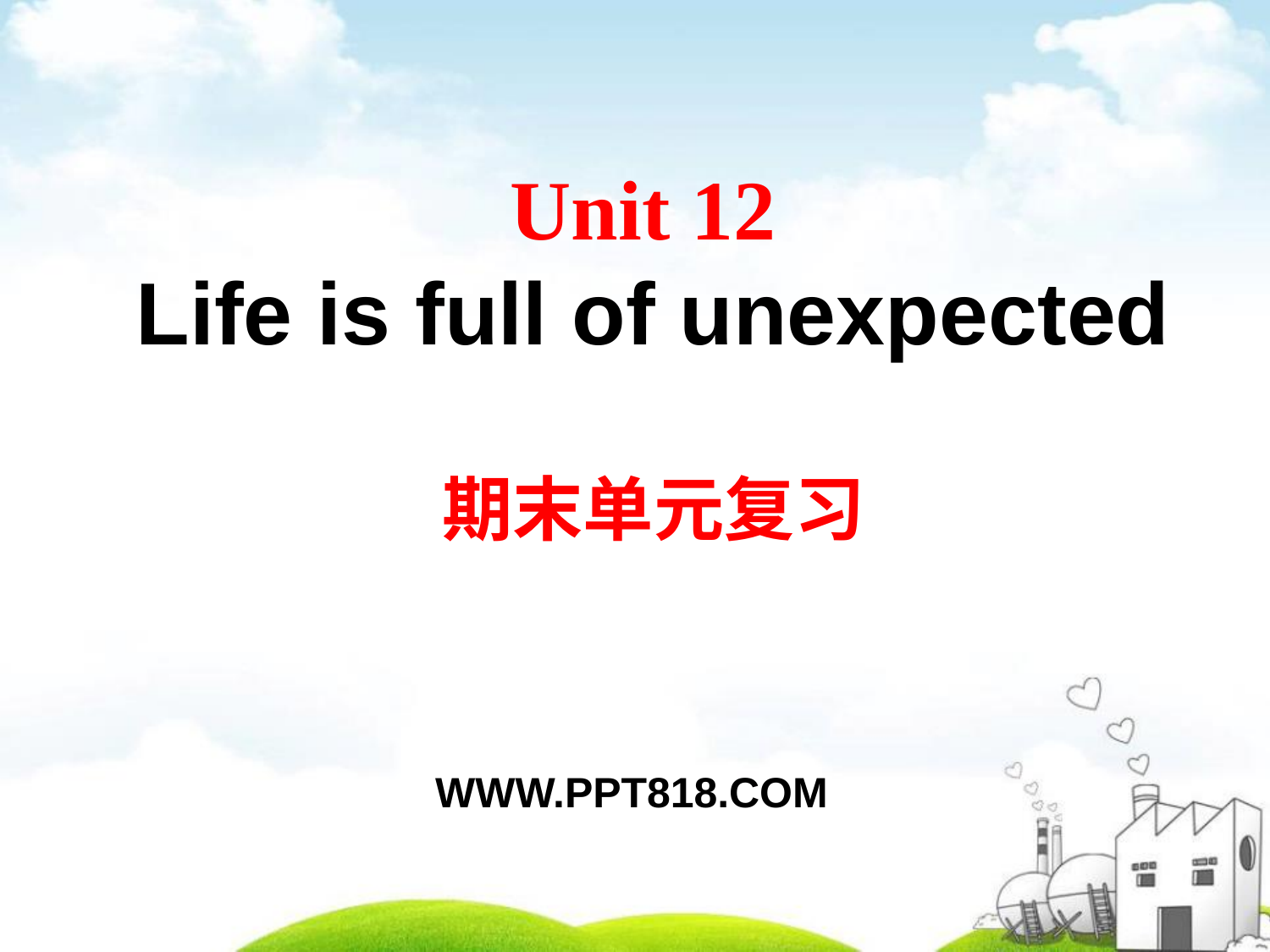

Unit 12
Life is full of unexpected

期末单元复习
WWW.PPT818.COM